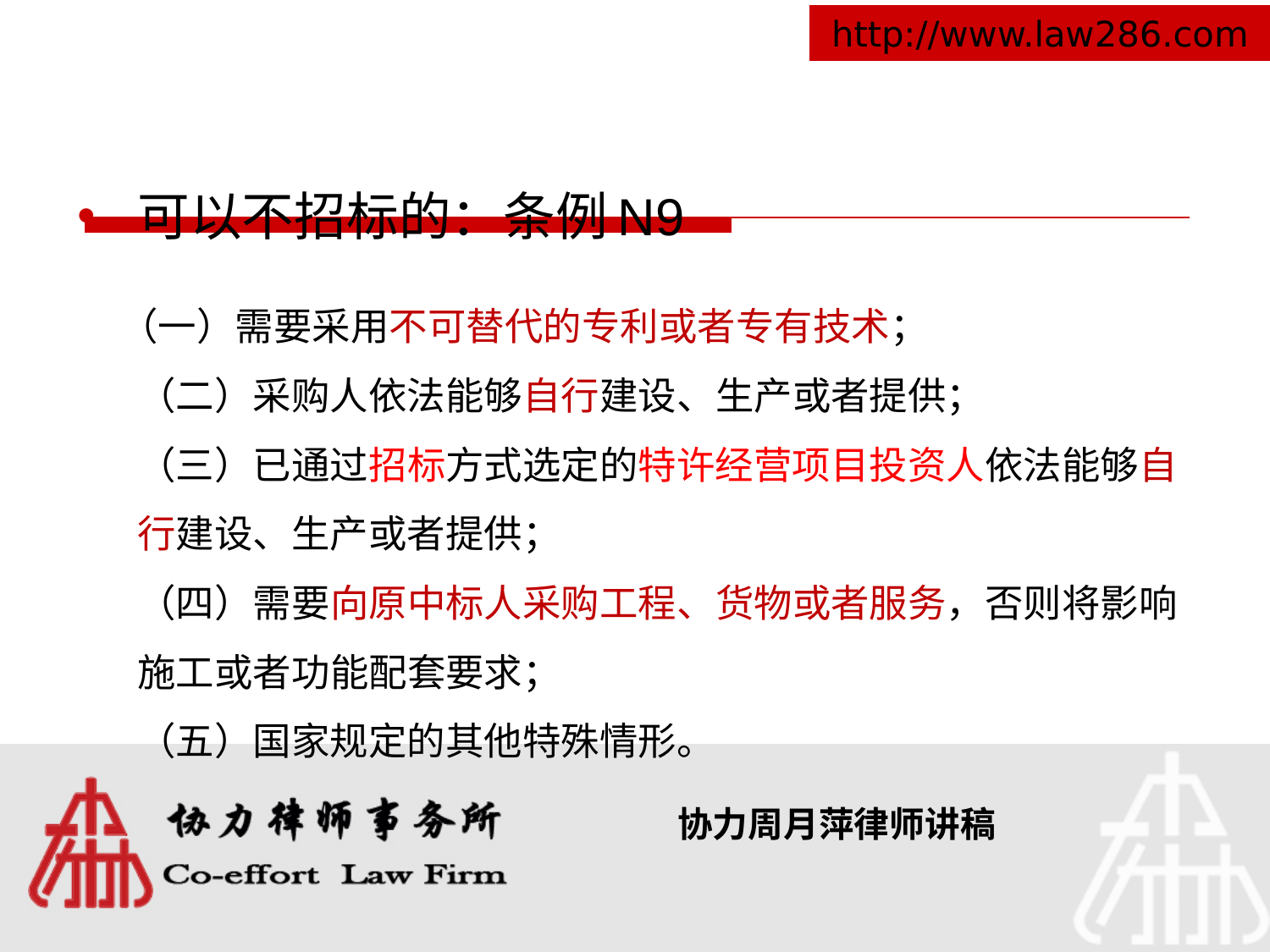

可以不招标的：条例N9
    （一）需要采用不可替代的专利或者专有技术；
（二）采购人依法能够自行建设、生产或者提供；
（三）已通过招标方式选定的特许经营项目投资人依法能够自行建设、生产或者提供；
（四）需要向原中标人采购工程、货物或者服务，否则将影响施工或者功能配套要求；
（五）国家规定的其他特殊情形。